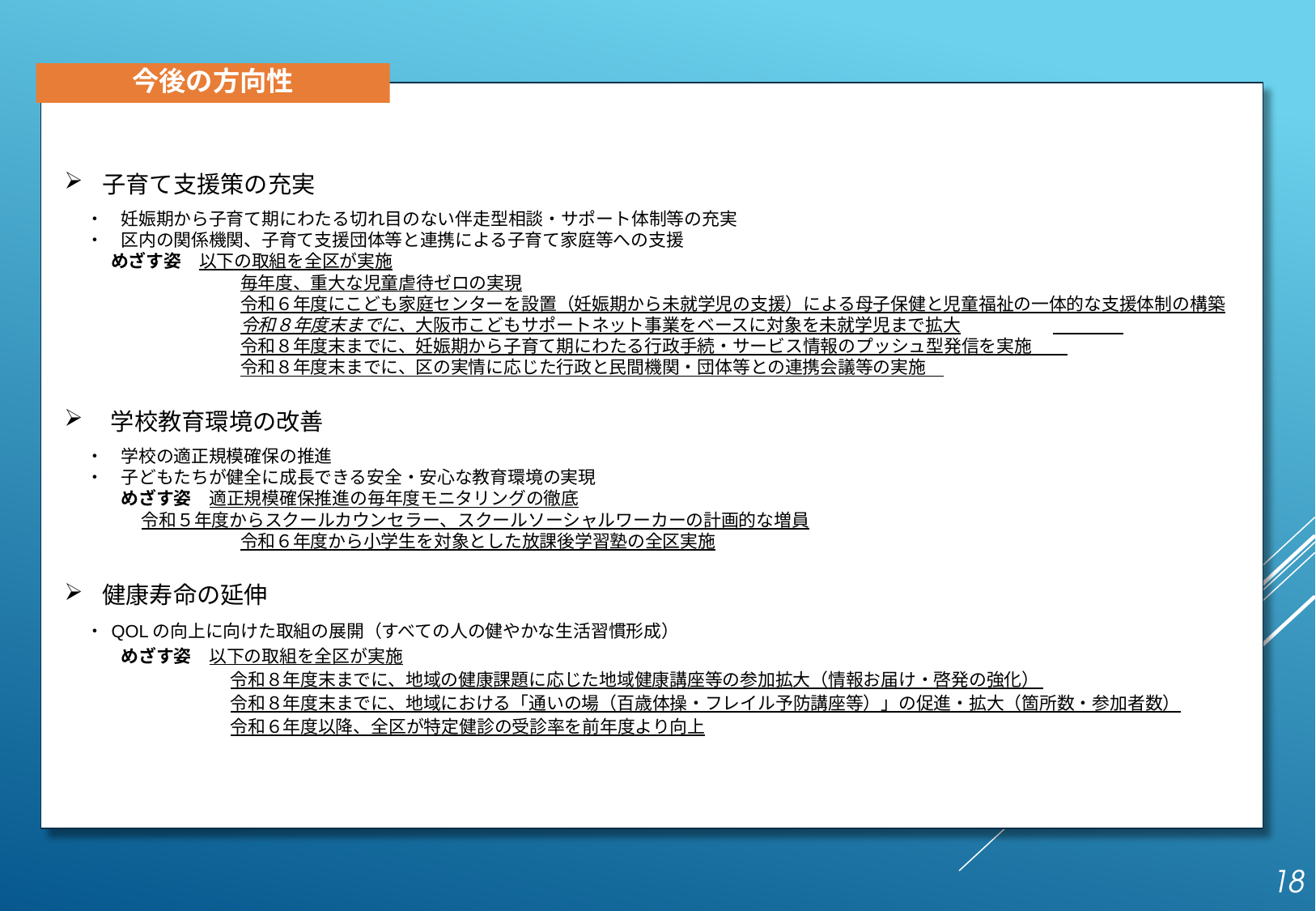

今後の方向性
子育て支援策の充実
　 ・　妊娠期から子育て期にわたる切れ目のない伴走型相談・サポート体制等の充実
　 ・　区内の関係機関、子育て支援団体等と連携による子育て家庭等への支援
　　   めざす姿　以下の取組を全区が実施
　　　　　　　　　　毎年度、重大な児童虐待ゼロの実現
　　　　　　　　　　令和６年度にこども家庭センターを設置（妊娠期から未就学児の支援）による母子保健と児童福祉の一体的な支援体制の構築
　　　　　　　　　　令和８年度末までに、大阪市こどもサポートネット事業をベースに対象を未就学児まで拡大
　　　　　　　　　　令和８年度末までに、妊娠期から子育て期にわたる行政手続・サービス情報のプッシュ型発信を実施
　　　　　　　　　　令和８年度末までに、区の実情に応じた行政と民間機関・団体等との連携会議等の実施

　学校教育環境の改善
　 ・　学校の適正規模確保の推進
　 ・　子どもたちが健全に成長できる安全・安心な教育環境の実現
　　　 めざす姿　適正規模確保推進の毎年度モニタリングの徹底
                   令和５年度からスクールカウンセラー、スクールソーシャルワーカーの計画的な増員
　　　　　　　　　　令和６年度から小学生を対象とした放課後学習塾の全区実施

健康寿命の延伸
   ・ QOLの向上に向けた取組の展開（すべての人の健やかな生活習慣形成）
　　　 めざす姿　以下の取組を全区が実施
　 　　　　　　 　　令和８年度末までに、地域の健康課題に応じた地域健康講座等の参加拡大（情報お届け・啓発の強化）
　 　　　　　　　　 令和８年度末までに、地域における「通いの場（百歳体操・フレイル予防講座等）」の促進・拡大（箇所数・参加者数）
　 　　　　　　　　 令和６年度以降、全区が特定健診の受診率を前年度より向上
18